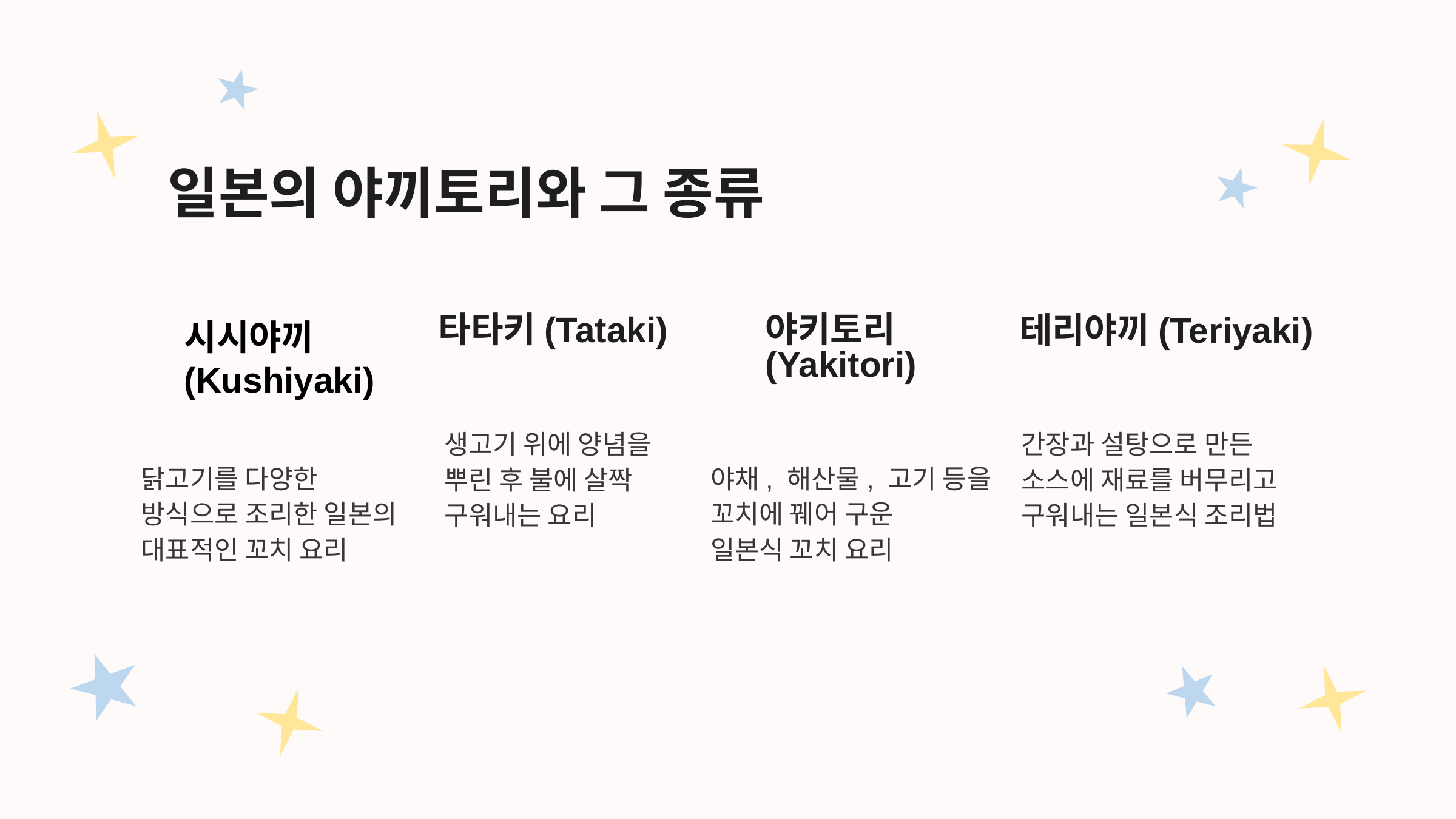

일본의 야끼토리와 그 종류

시시야끼
(Kushiyaki)
타타키(Tataki)
야키토리
(Yakitori)

테리야끼(Teriyaki)
생고기 위에 양념을
뿌린 후 불에 살짝
구워내는 요리
간장과 설탕으로 만든
소스에 재료를 버무리고
구워내는 일본식 조리법
닭고기를 다양한 방식으로 조리한 일본의
대표적인 꼬치 요리
야채, 해산물, 고기 등을 꼬치에 꿰어 구운
일본식 꼬치 요리